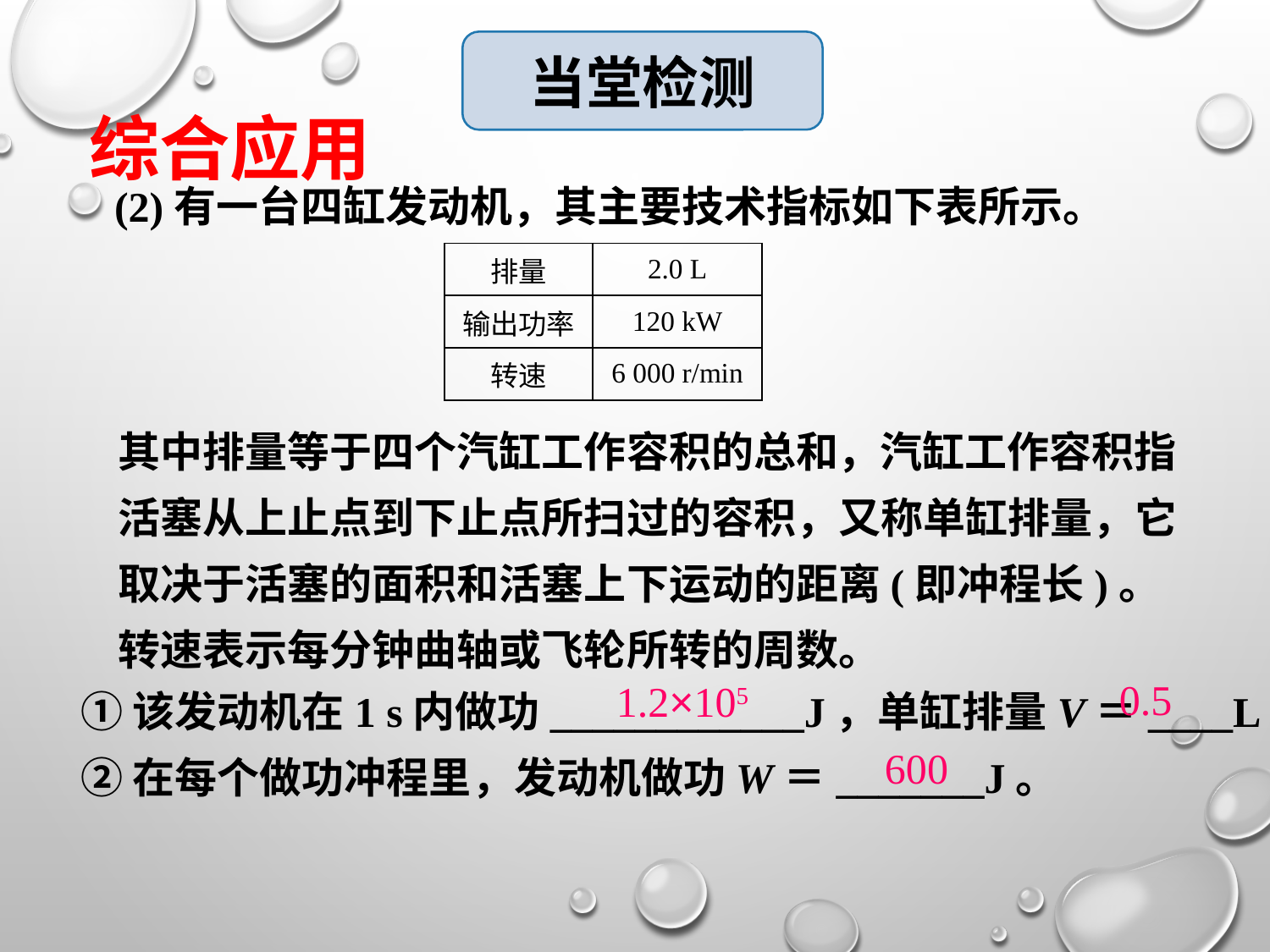

当堂检测
综合应用
(2)有一台四缸发动机，其主要技术指标如下表所示。
| 排量 | 2.0 L |
| --- | --- |
| 输出功率 | 120 kW |
| 转速 | 6 000 r/min |
其中排量等于四个汽缸工作容积的总和，汽缸工作容积指活塞从上止点到下止点所扫过的容积，又称单缸排量，它取决于活塞的面积和活塞上下运动的距离(即冲程长)。转速表示每分钟曲轴或飞轮所转的周数。
①该发动机在1 s内做功____________J，单缸排量V＝____L。
②在每个做功冲程里，发动机做功W＝_______J。
0.5
1.2×105
600